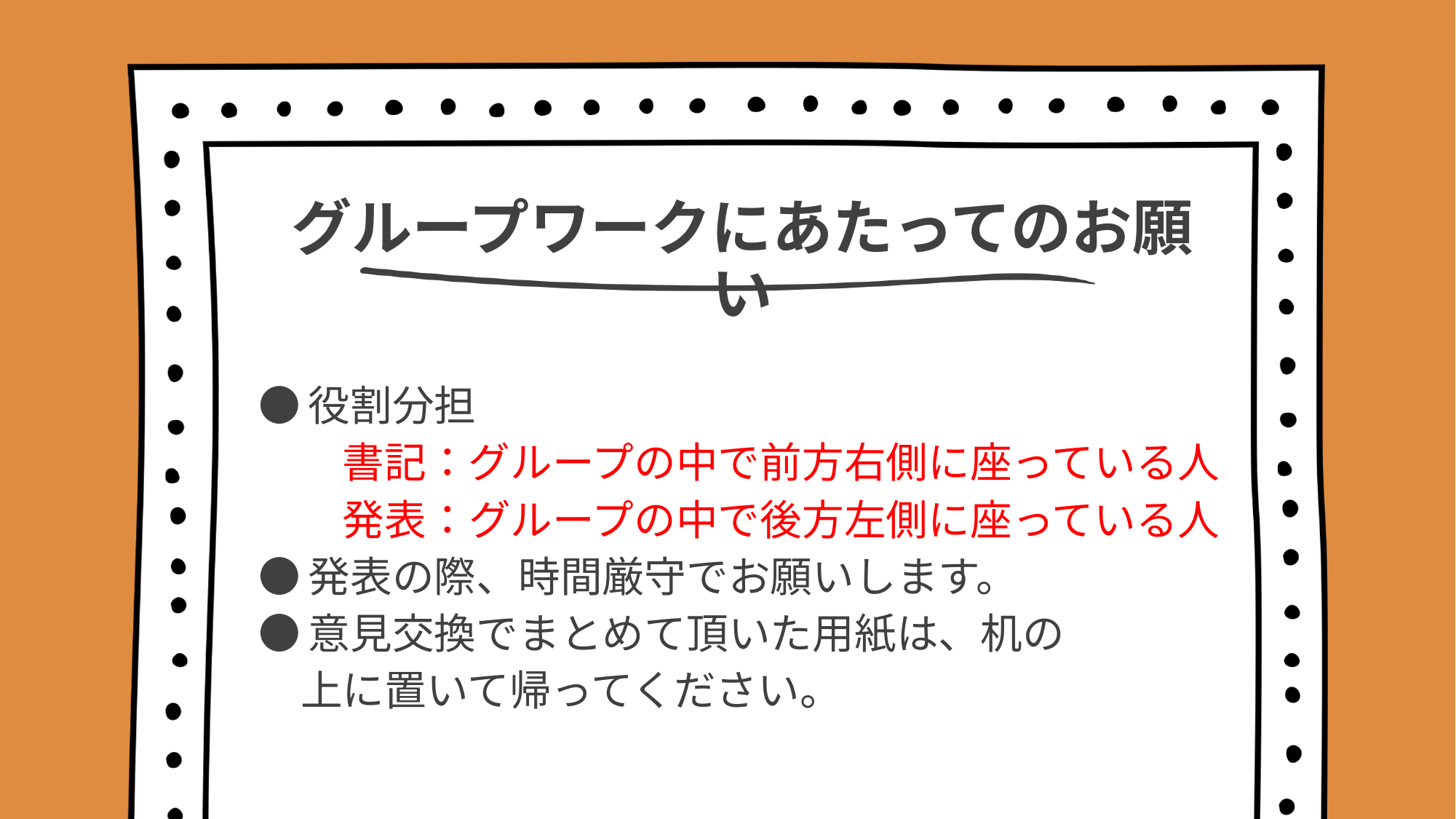

# グループワークにあたってのお願い
●役割分担
　　書記：グループの中で前方右側に座っている人
　　発表：グループの中で後方左側に座っている人
●発表の際、時間厳守でお願いします。
●意見交換でまとめて頂いた用紙は、机の
　上に置いて帰ってください。